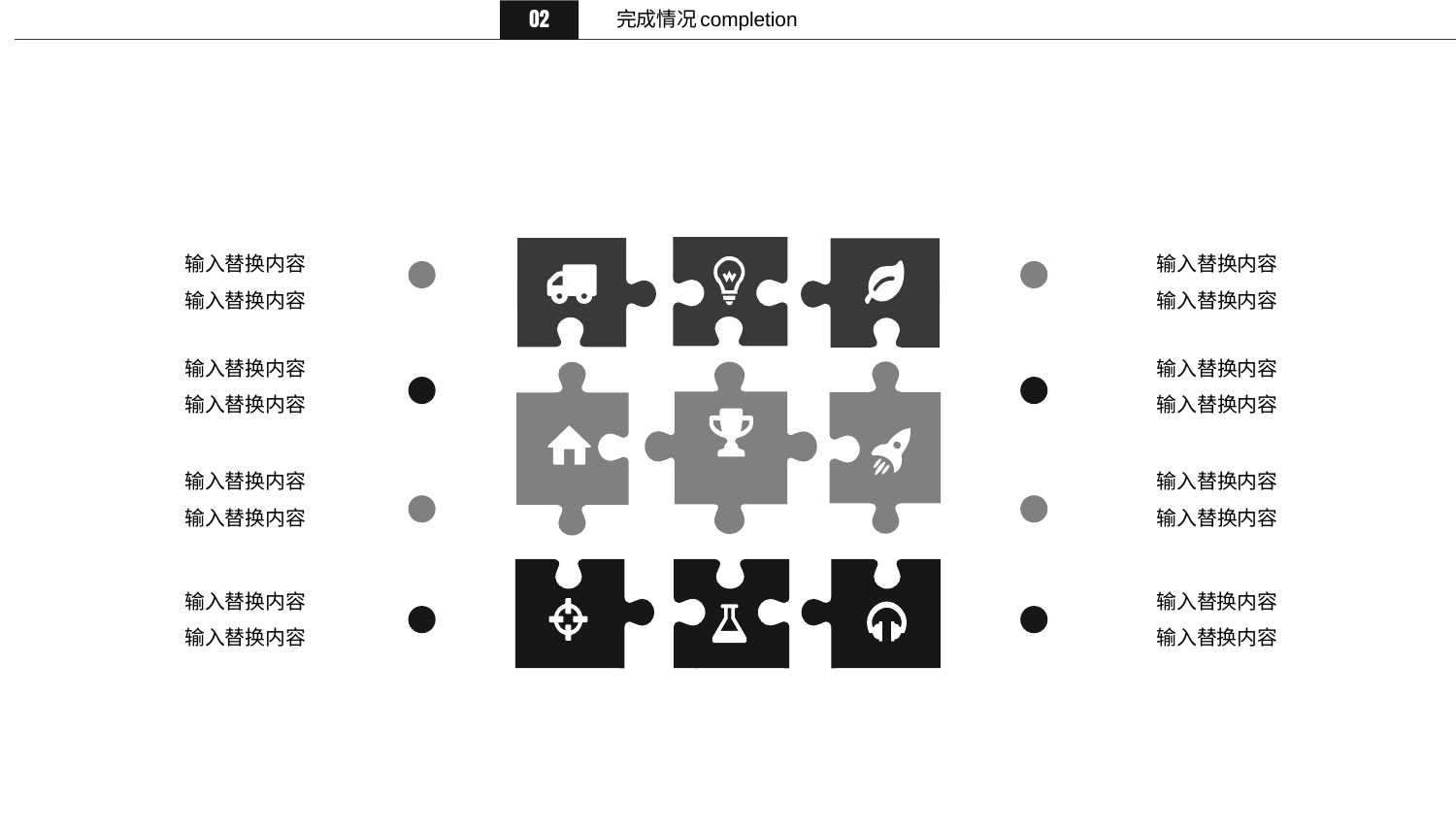

completion
完成情况
02

输入替换内容
输入替换内容
输入替换内容
输入替换内容

输入替换内容
输入替换内容
输入替换内容
输入替换内容

输入替换内容
输入替换内容
输入替换内容
输入替换内容

输入替换内容
输入替换内容
输入替换内容
输入替换内容